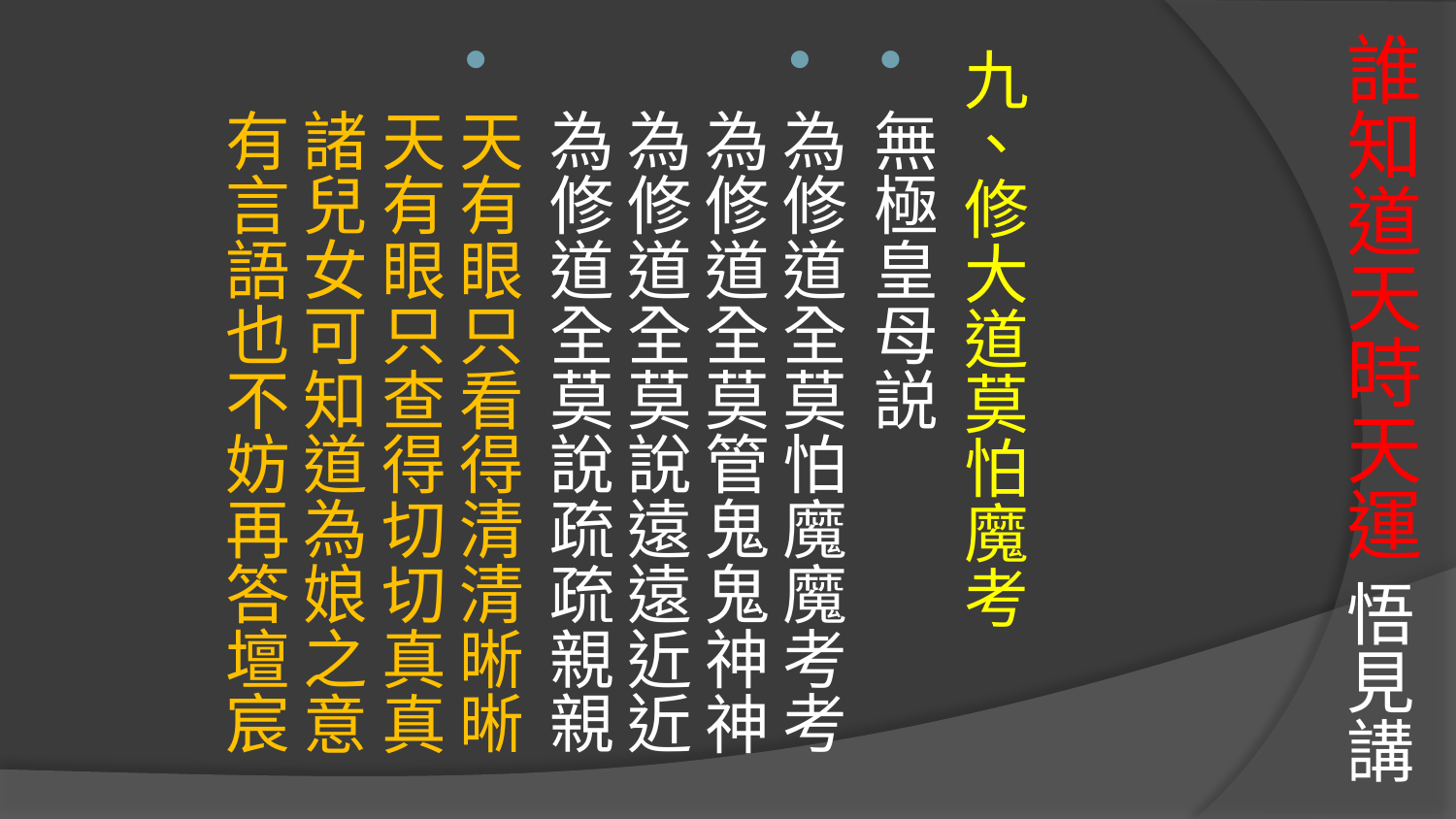

# 誰知道天時天運 悟見講
九、修大道莫怕魔考
無極皇母説
為修道全莫怕魔魔考考
為修道全莫管鬼鬼神神
為修道全莫說遠遠近近
為修道全莫說疏疏親親
天有眼只看得清清晰晰
天有眼只查得切切真真
諸兒女可知道為娘之意
有言語也不妨再答壇宸